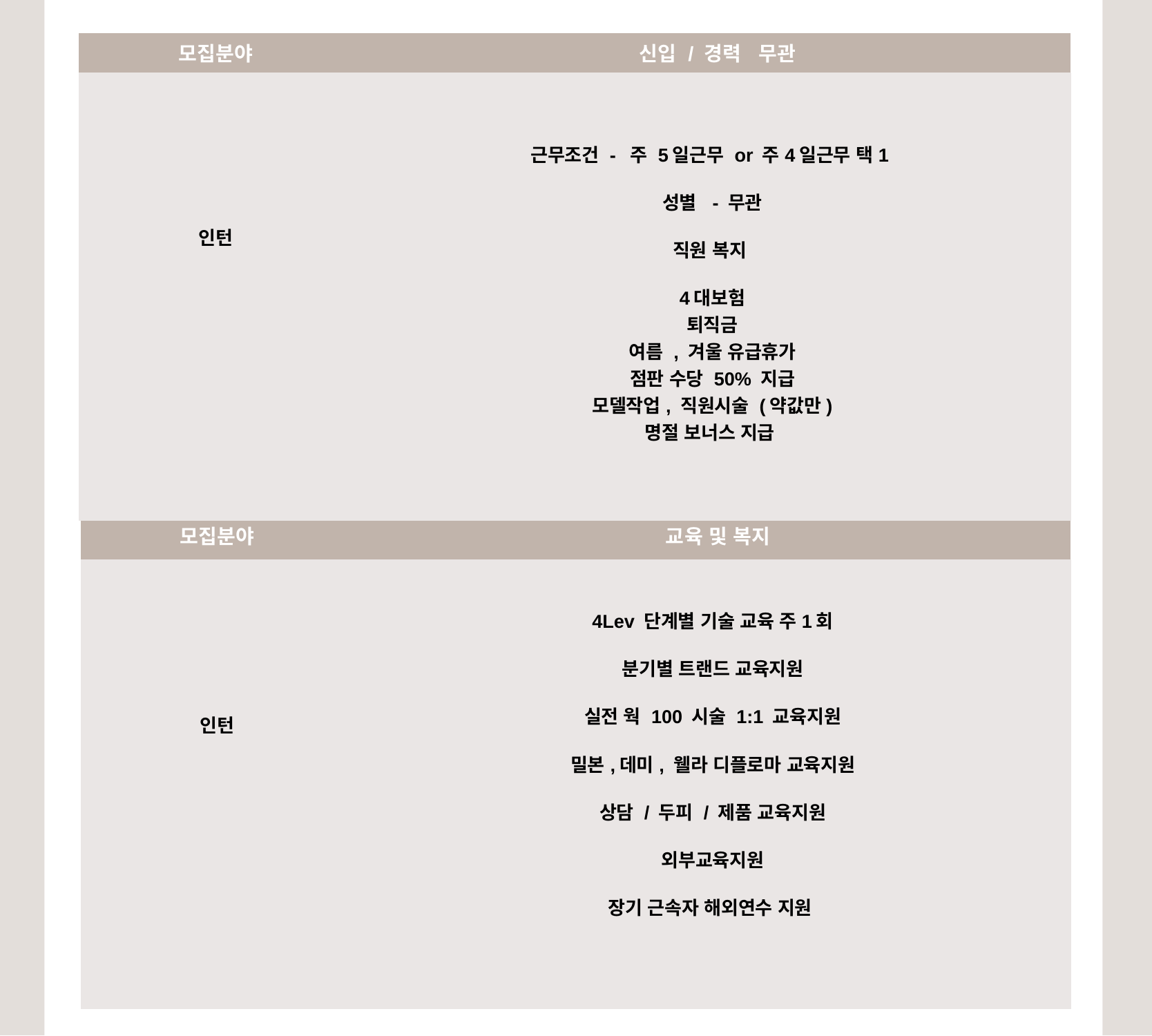

| 모집분야 | 신입 / 경력 무관 |
| --- | --- |
| 인턴 | 근무조건 - 주 5일근무 or 주4일근무 택1 성별 - 무관 직원 복지 4대보험 퇴직금 여름 , 겨울 유급휴가 점판 수당 50% 지급 모델작업, 직원시술 (약값만) 명절 보너스 지급 |
| 모집분야 | 교육 및 복지 |
| --- | --- |
| 인턴 | 4Lev 단계별 기술 교육 주1회 분기별 트랜드 교육지원 실전 웍 100 시술 1:1 교육지원 밀본,데미, 웰라 디플로마 교육지원 상담 / 두피 / 제품 교육지원 외부교육지원 장기 근속자 해외연수 지원 |